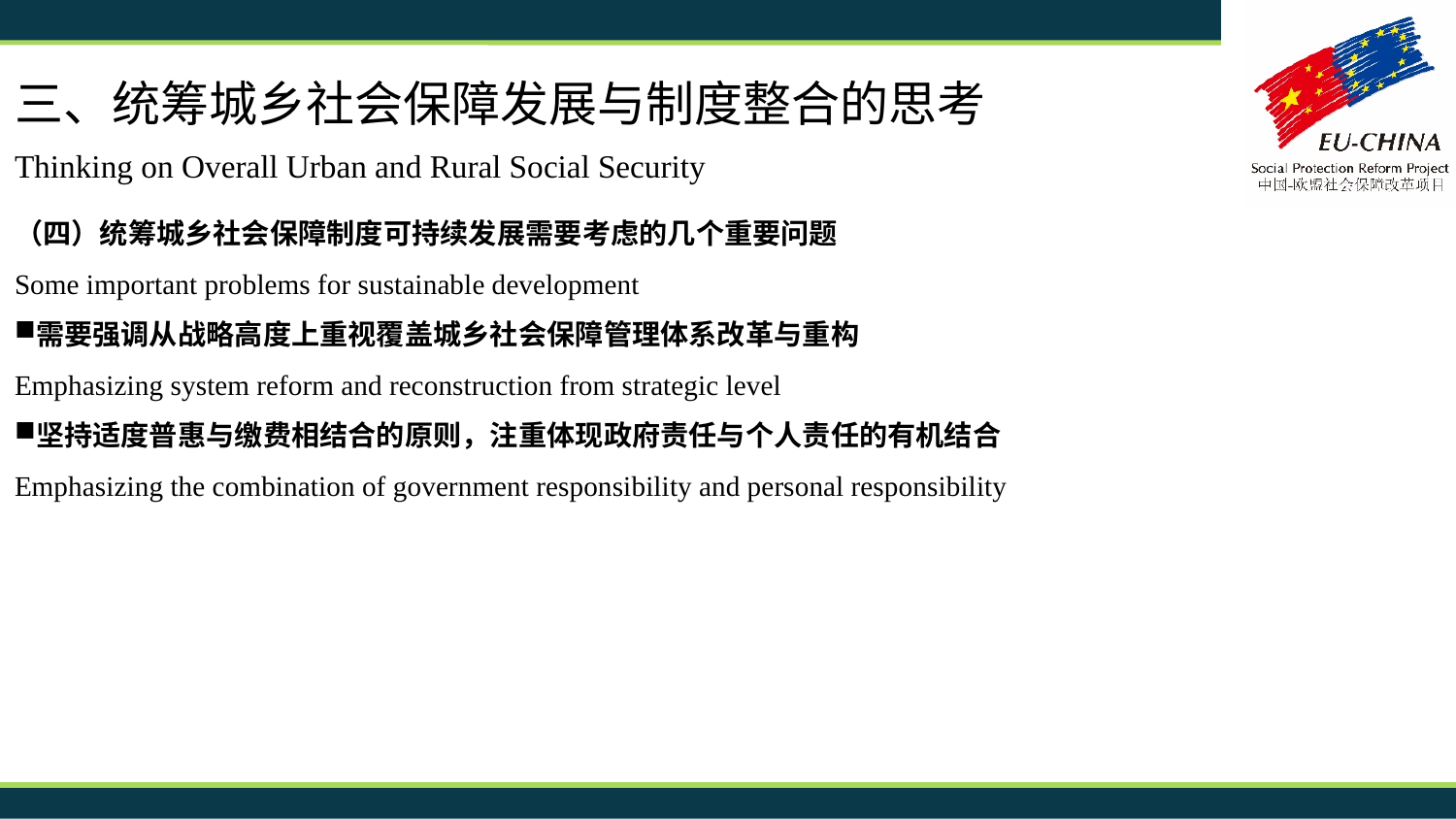

三、统筹城乡社会保障发展与制度整合的思考
Thinking on Overall Urban and Rural Social Security
（四）统筹城乡社会保障制度可持续发展需要考虑的几个重要问题
Some important problems for sustainable development
需要强调从战略高度上重视覆盖城乡社会保障管理体系改革与重构
Emphasizing system reform and reconstruction from strategic level
坚持适度普惠与缴费相结合的原则，注重体现政府责任与个人责任的有机结合
Emphasizing the combination of government responsibility and personal responsibility